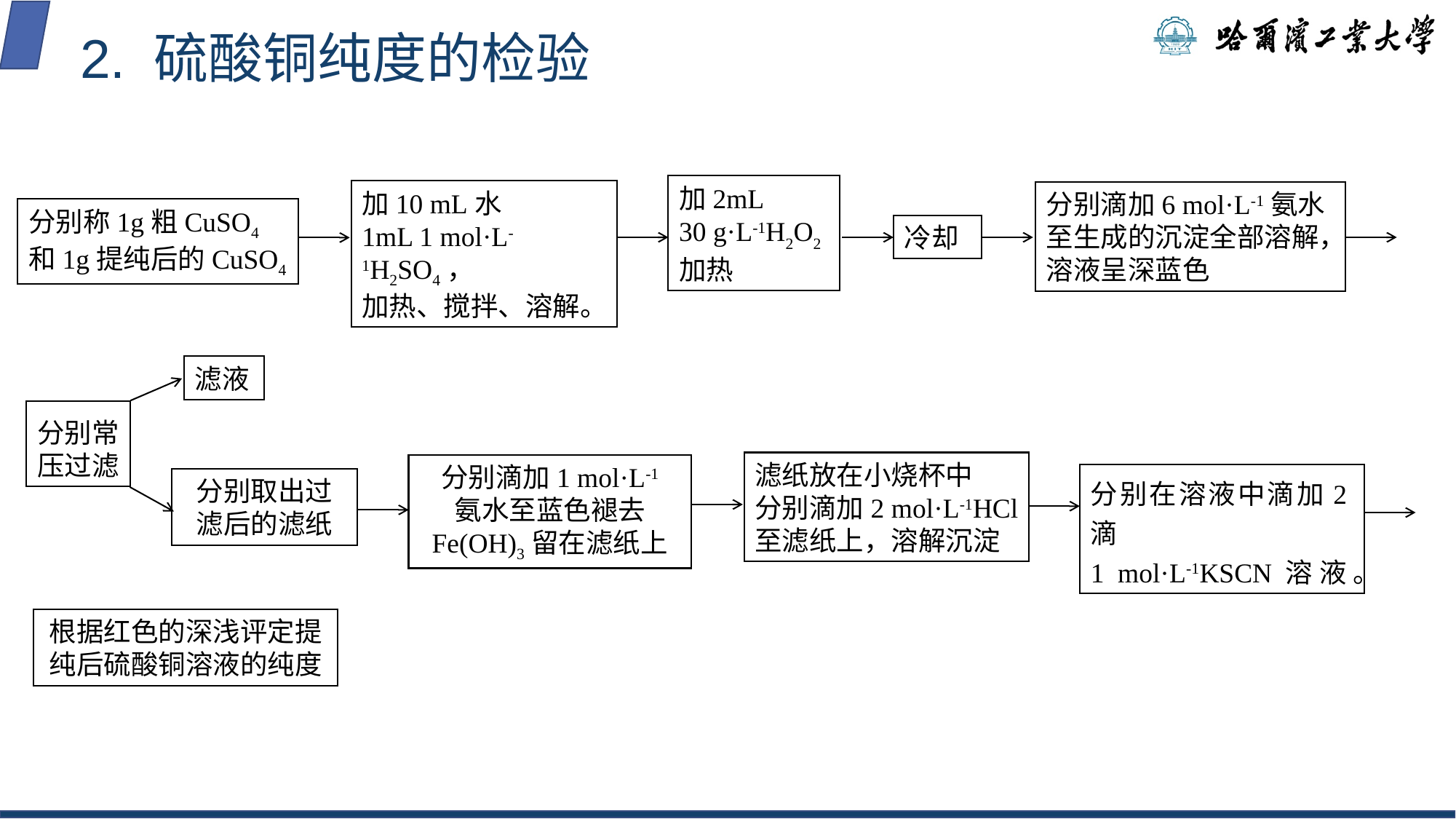

2. 硫酸铜纯度的检验
加2mL
30 g·L-1H2O2加热
加10 mL水
1mL 1 mol·L-1H2SO4，
加热、搅拌、溶解。
分别滴加6 mol·L-1氨水至生成的沉淀全部溶解，溶液呈深蓝色
分别称1g粗CuSO4
和1g提纯后的CuSO4
冷却
滤液

分别常
压过滤
滤纸放在小烧杯中
分别滴加2 mol·L-1HCl
至滤纸上，溶解沉淀
分别滴加1 mol·L-1
氨水至蓝色褪去
Fe(OH)3留在滤纸上
分别在溶液中滴加2滴
1 mol·L-1KSCN溶液。
分别取出过滤后的滤纸
根据红色的深浅评定提纯后硫酸铜溶液的纯度